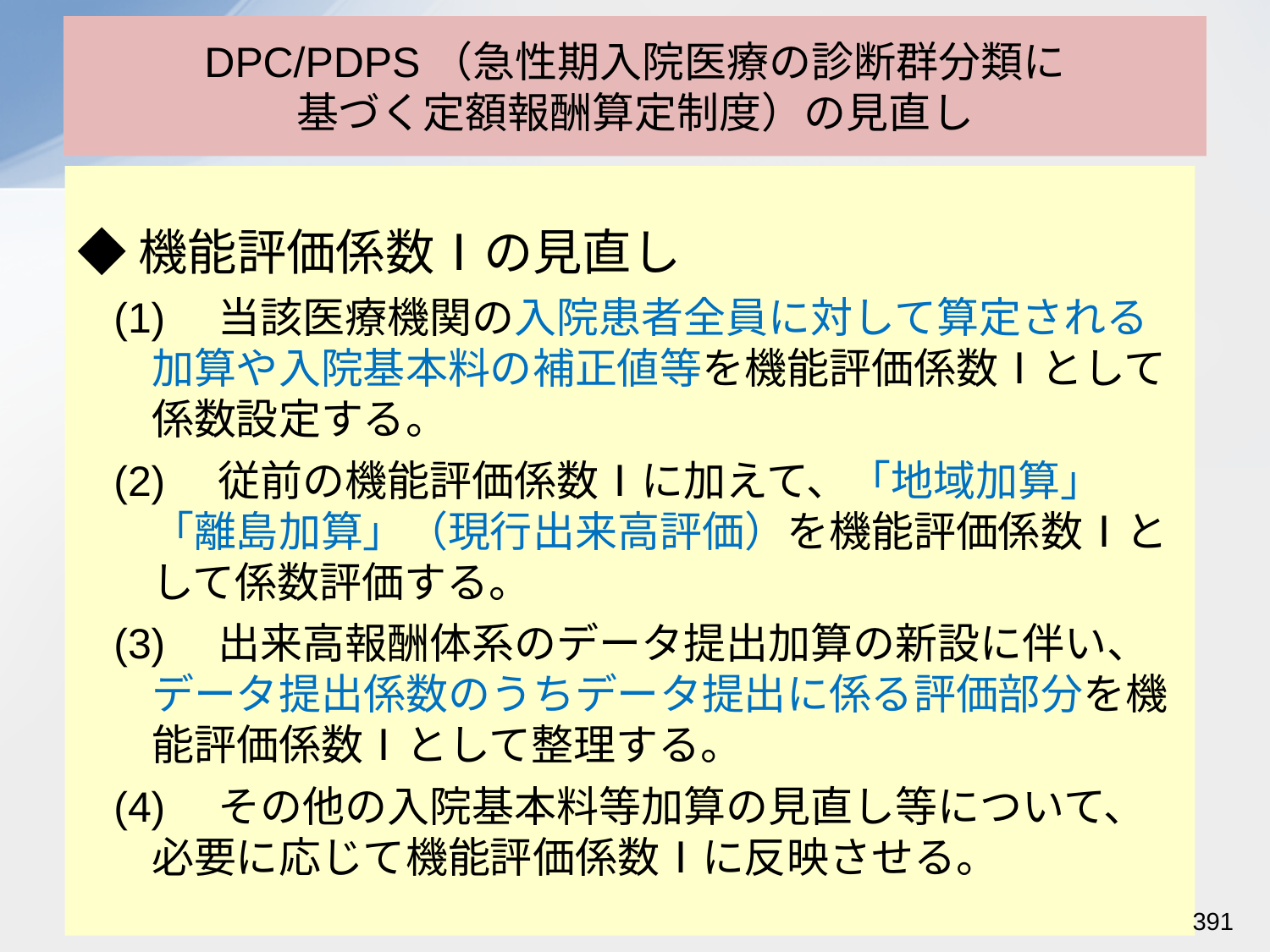

# DPC/PDPS（急性期入院医療の診断群分類に 基づく定額報酬算定制度）の見直し
◆機能評価係数Ⅰの見直し
(1)　当該医療機関の入院患者全員に対して算定される加算や入院基本料の補正値等を機能評価係数Ⅰとして係数設定する。
(2)　従前の機能評価係数Ⅰに加えて、「地域加算」「離島加算」（現行出来高評価）を機能評価係数Ⅰとして係数評価する。
(3)　出来高報酬体系のデータ提出加算の新設に伴い、データ提出係数のうちデータ提出に係る評価部分を機能評価係数Ⅰとして整理する。
(4)　その他の入院基本料等加算の見直し等について、必要に応じて機能評価係数Ⅰに反映させる。
391